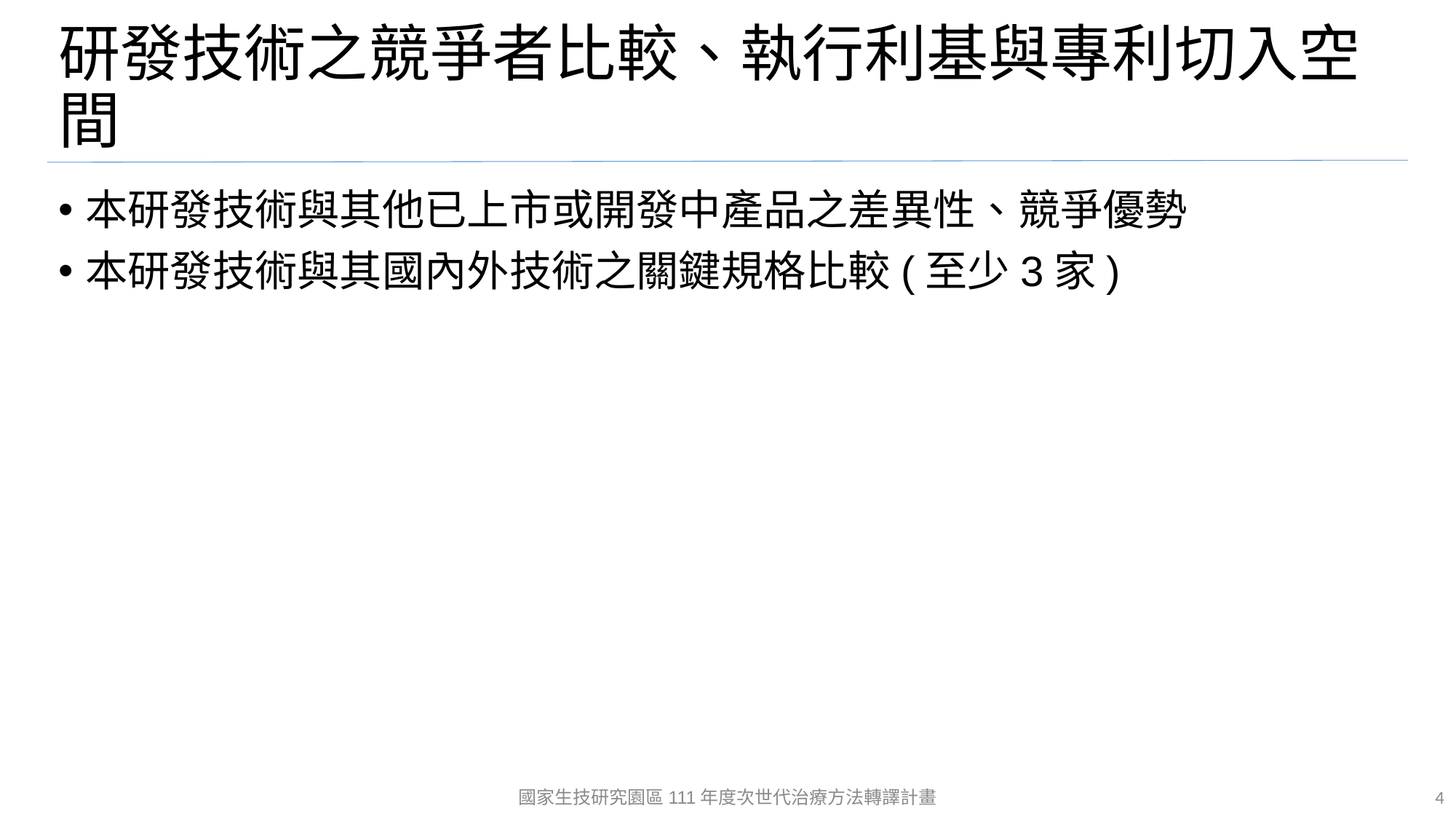

# 研發技術之競爭者比較、執行利基與專利切入空間
本研發技術與其他已上市或開發中產品之差異性、競爭優勢
本研發技術與其國內外技術之關鍵規格比較(至少3家)

國家生技研究園區111年度次世代治療方法轉譯計畫
4